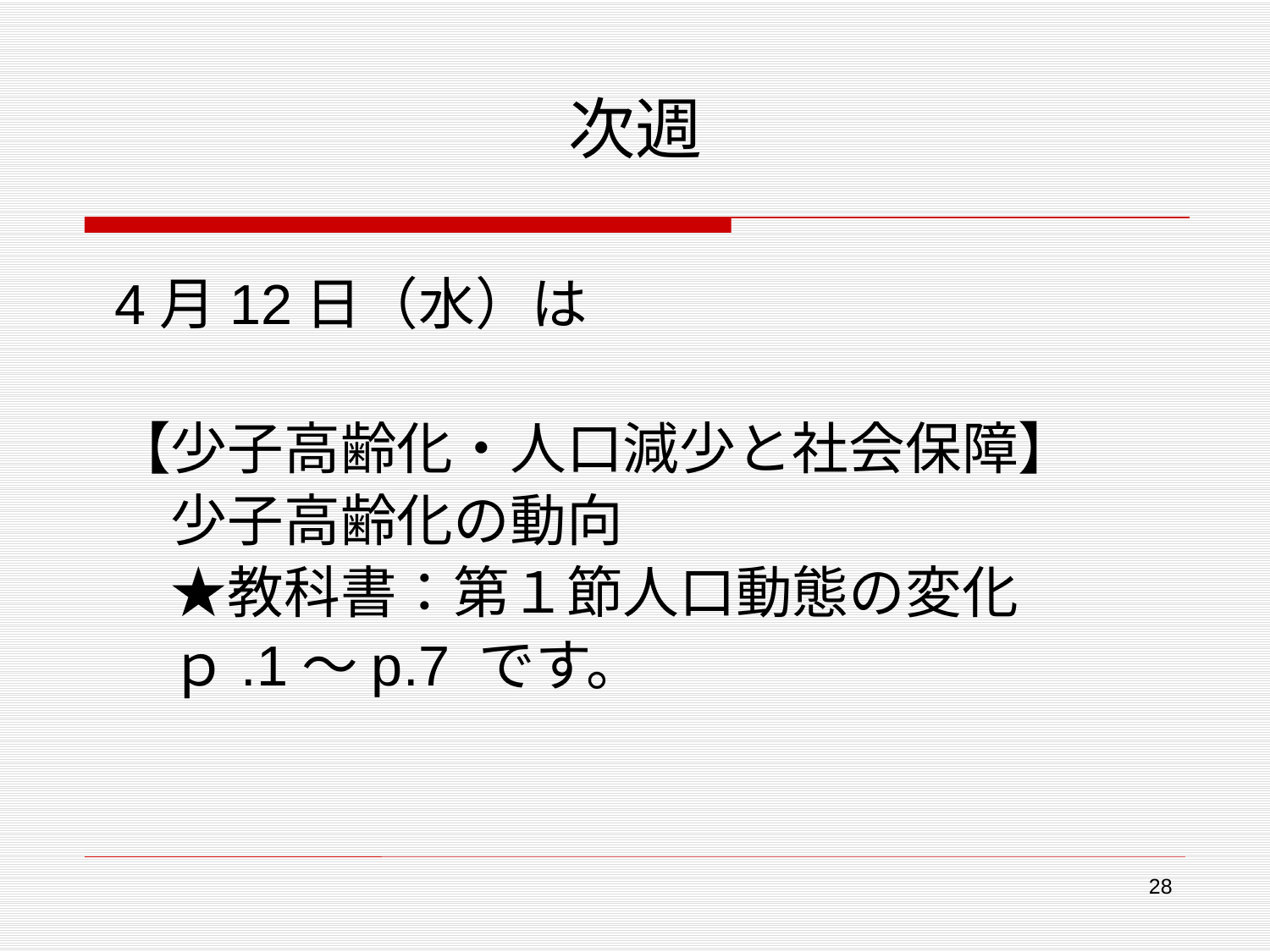

# 次週
4月12日（水）は

【少子高齢化・人口減少と社会保障】
　少子高齢化の動向
　★教科書：第１節人口動態の変化
　ｐ.1～p.7 です。

28